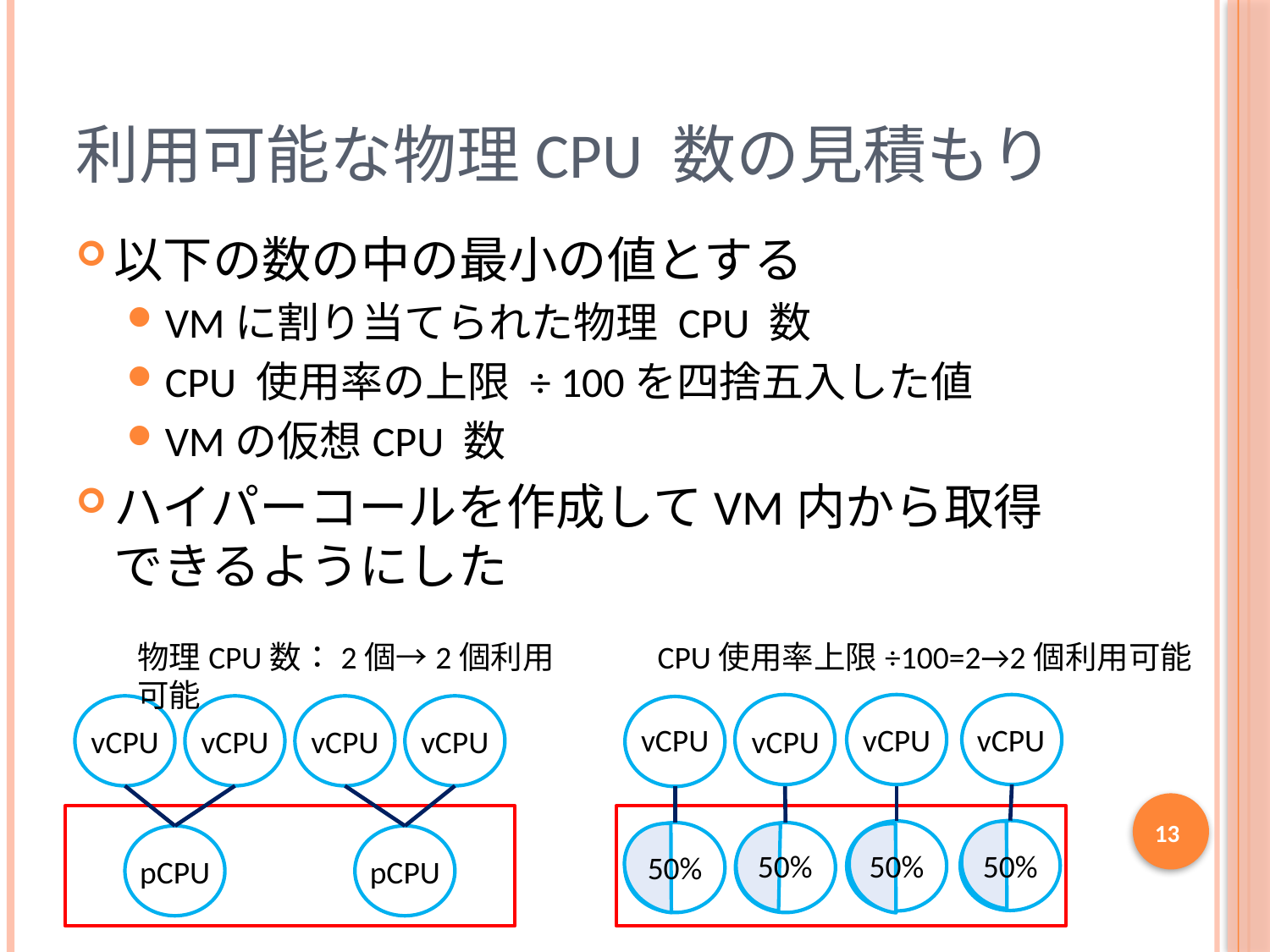

# 利用可能な物理CPU 数の見積もり
以下の数の中の最小の値とする
VMに割り当てられた物理 CPU 数
CPU 使用率の上限 ÷ 100を四捨五入した値
VMの仮想CPU 数
ハイパーコールを作成してVM内から取得できるようにした

物理CPU数：2個→2個利用可能
CPU使用率上限÷100=2→2個利用可能

vCPU
vCPU
vCPU
vCPU
vCPU
vCPU
vCPU
vCPU
13

50%
50%
50%
50%
pCPU
pCPU